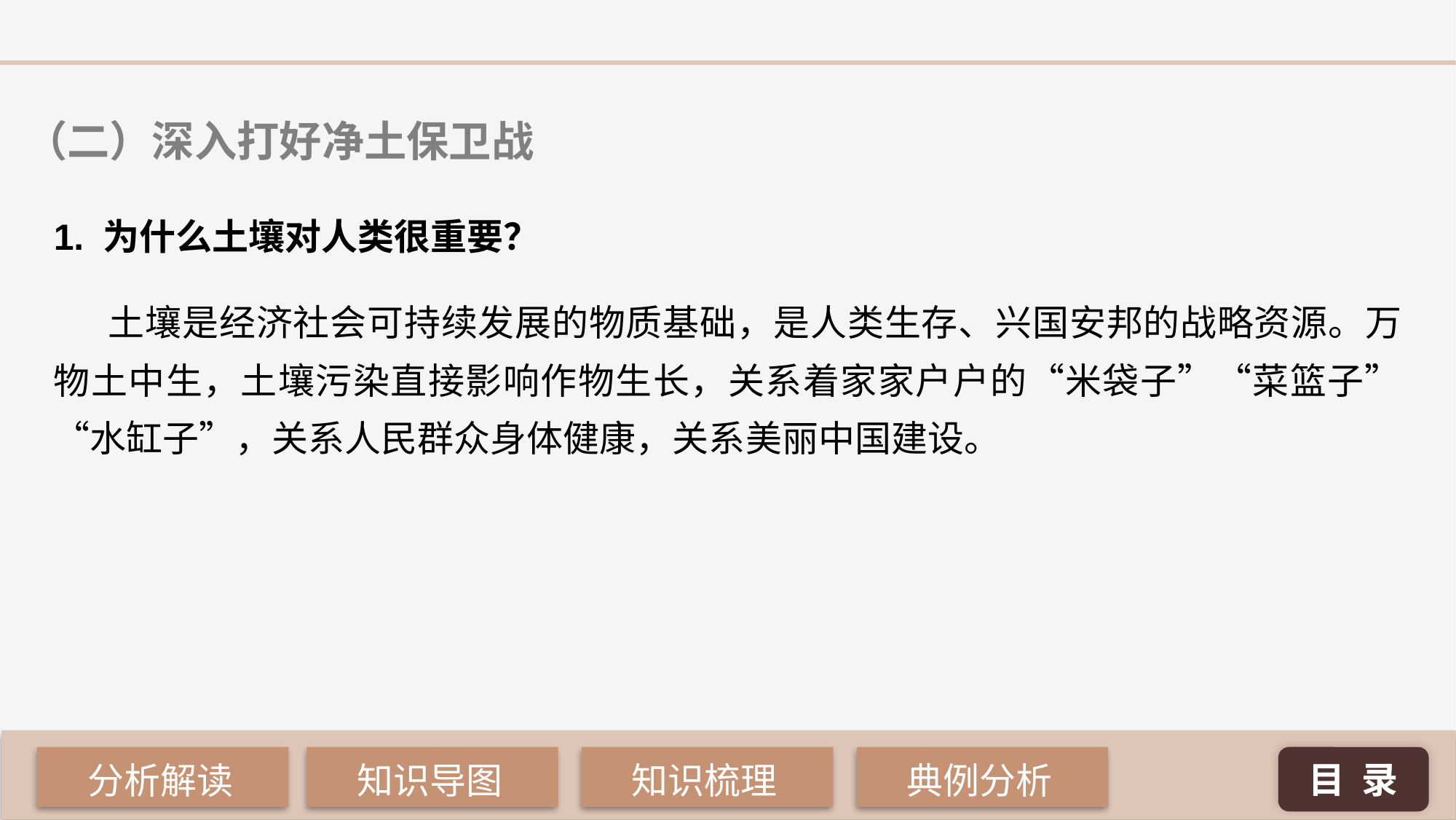

（二）深入打好净土保卫战
1. 为什么土壤对人类很重要？
土壤是经济社会可持续发展的物质基础，是人类生存、兴国安邦的战略资源。万物土中生，土壤污染直接影响作物生长，关系着家家户户的“米袋子”“菜篮子”“水缸子”，关系人民群众身体健康，关系美丽中国建设。